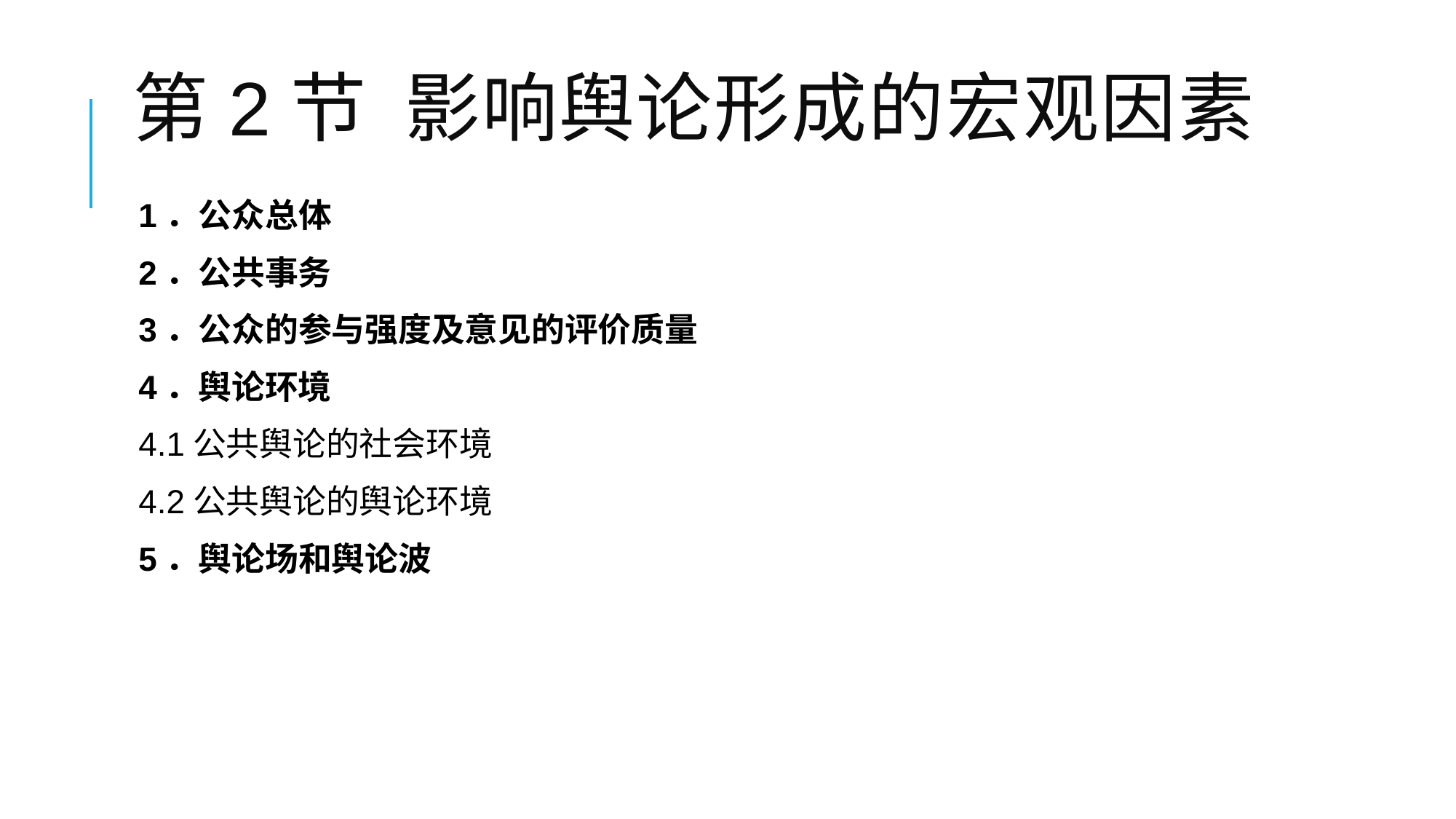

# 第2节  影响舆论形成的宏观因素
1．公众总体
2．公共事务
3．公众的参与强度及意见的评价质量
4．舆论环境
4.1公共舆论的社会环境
4.2公共舆论的舆论环境
5．舆论场和舆论波